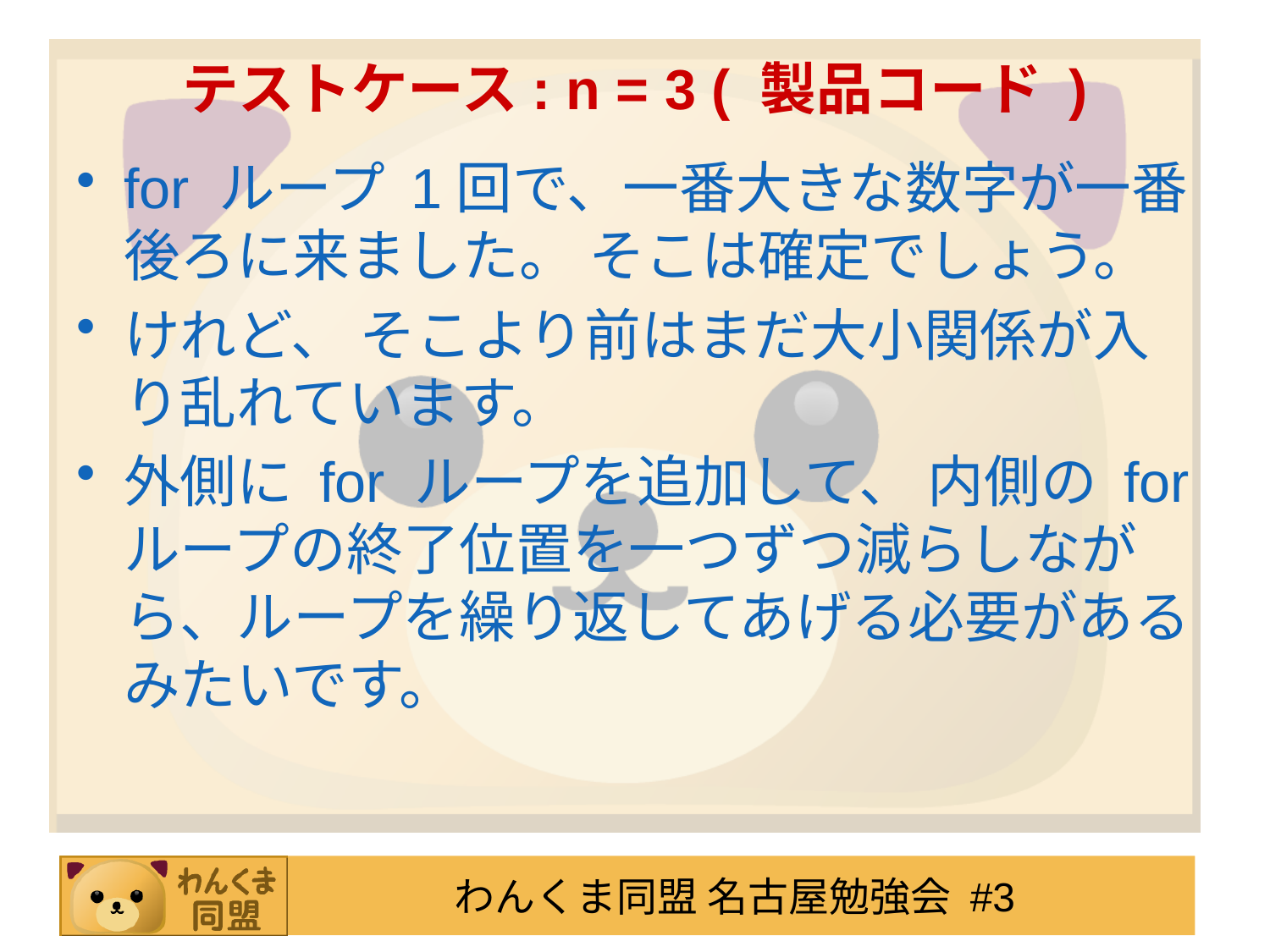

# テストケース: n = 3 ( 製品コード )
for ループ 1回で、一番大きな数字が一番後ろに来ました。 そこは確定でしょう。
けれど、 そこより前はまだ大小関係が入り乱れています。
外側に for ループを追加して、 内側の for ループの終了位置を一つずつ減らしながら、ループを繰り返してあげる必要があるみたいです。